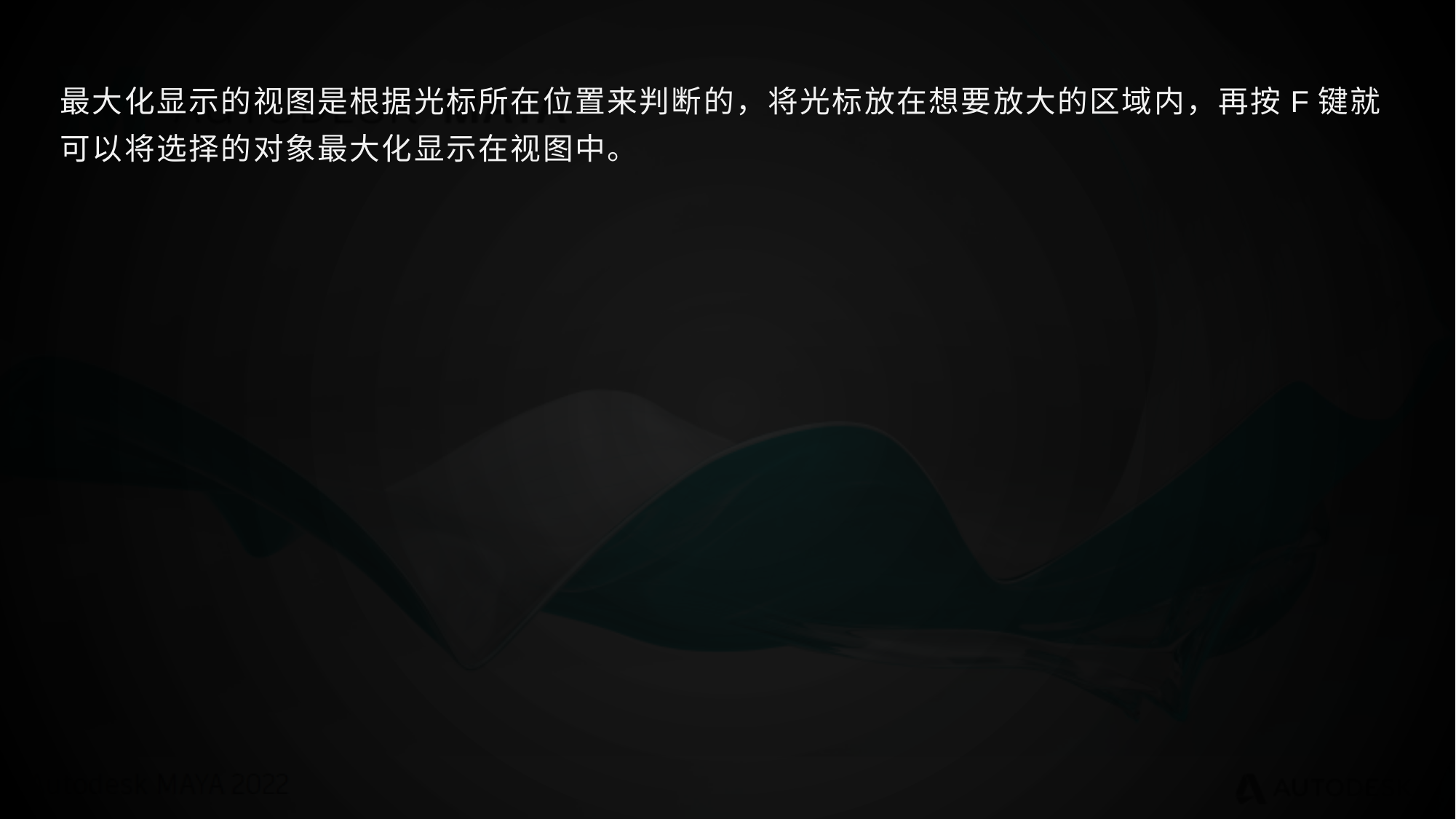

最大化显示的视图是根据光标所在位置来判断的，将光标放在想要放大的区域内，再按F键就可以将选择的对象最大化显示在视图中。